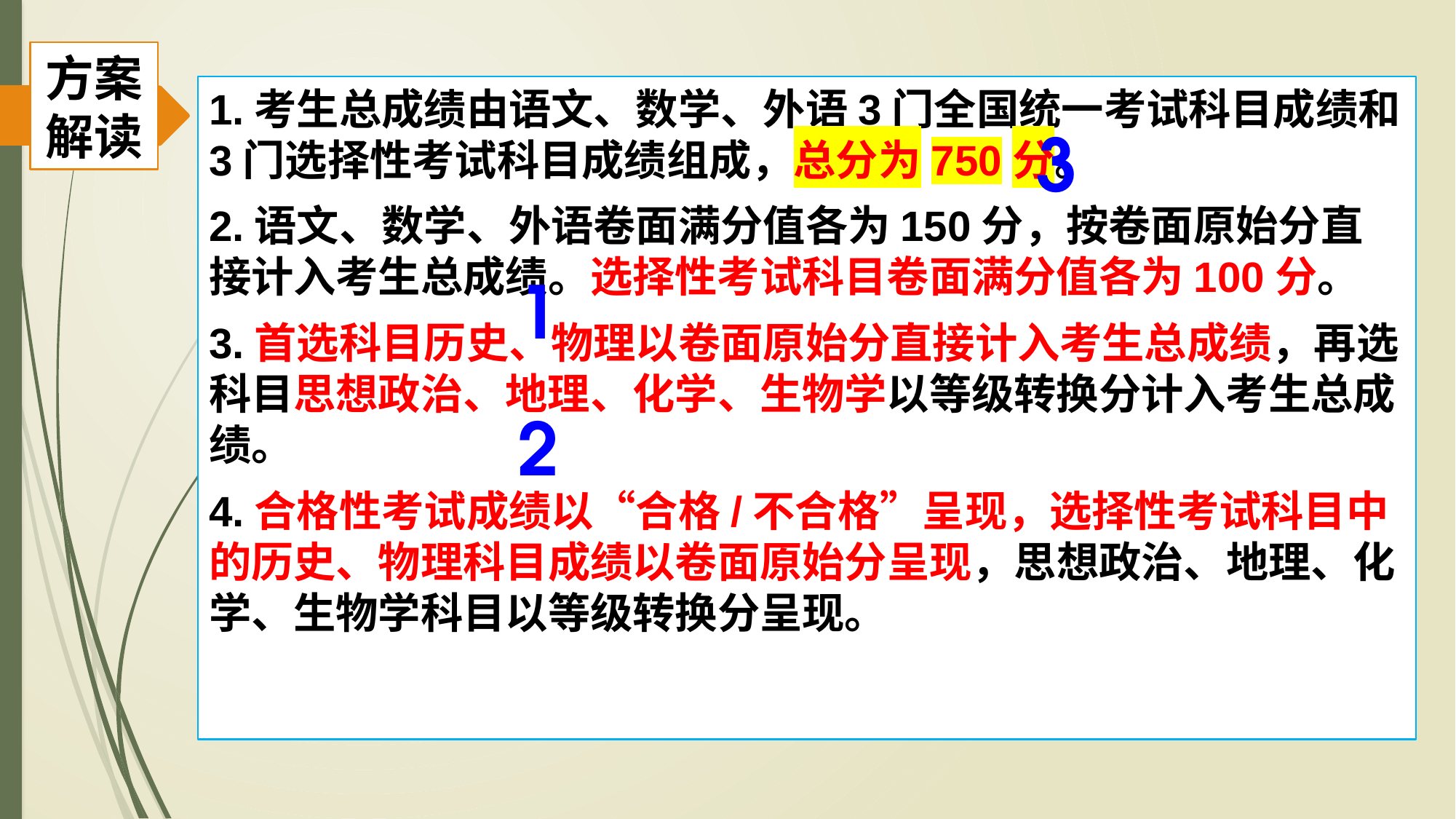

方案解读
1.考生总成绩由语文、数学、外语3门全国统一考试科目成绩和3门选择性考试科目成绩组成，总分为750分。
2.语文、数学、外语卷面满分值各为150分，按卷面原始分直接计入考生总成绩。选择性考试科目卷面满分值各为100分。
3.首选科目历史、物理以卷面原始分直接计入考生总成绩，再选科目思想政治、地理、化学、生物学以等级转换分计入考生总成绩。
4.合格性考试成绩以“合格/不合格”呈现，选择性考试科目中的历史、物理科目成绩以卷面原始分呈现，思想政治、地理、化学、生物学科目以等级转换分呈现。
3
1
2